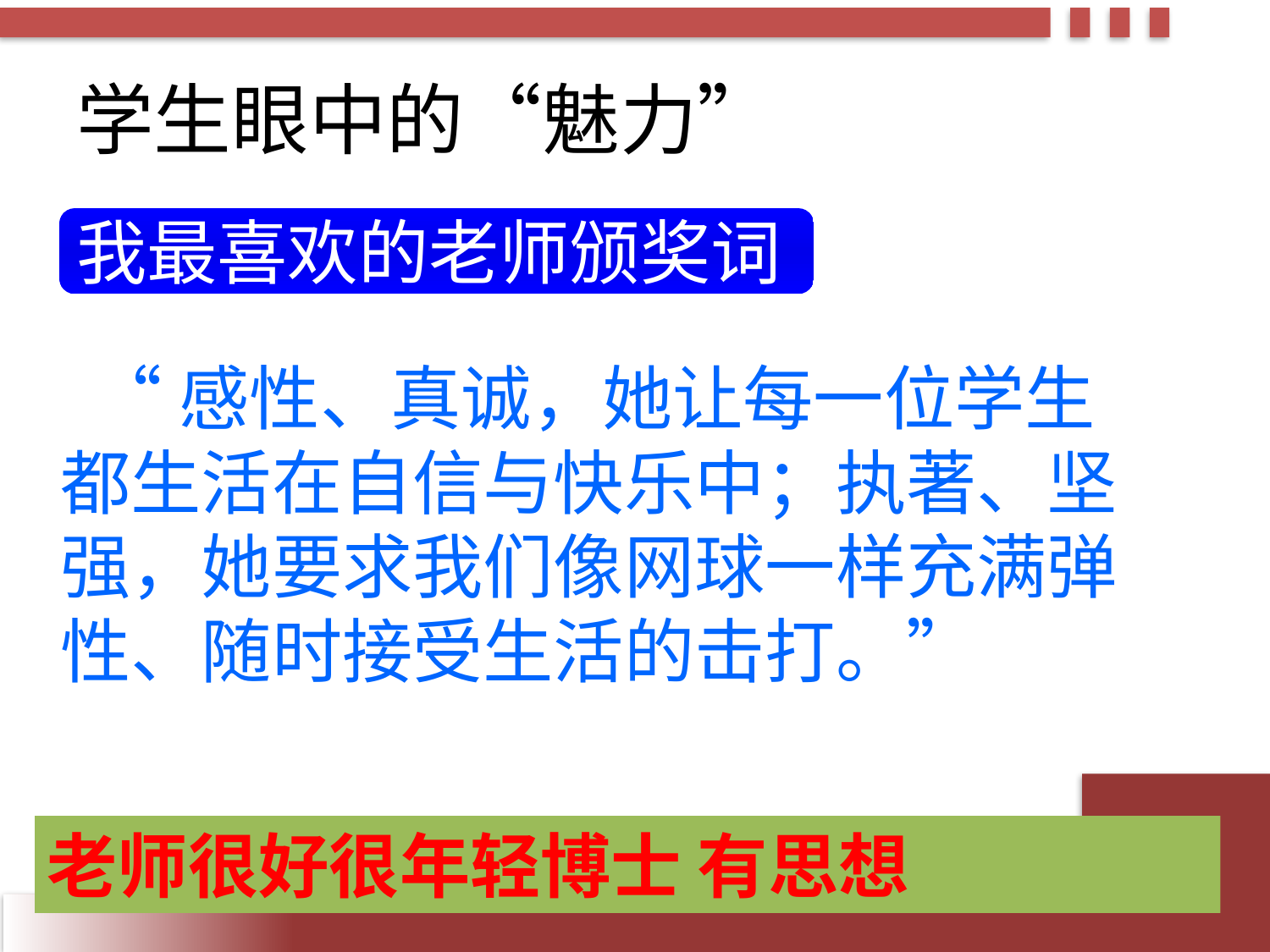

# 学生眼中的“魅力”
我最喜欢的老师颁奖词
     “感性、真诚，她让每一位学生都生活在自信与快乐中；执著、坚强，她要求我们像网球一样充满弹性、随时接受生活的击打。”
老师很好很年轻博士 有思想